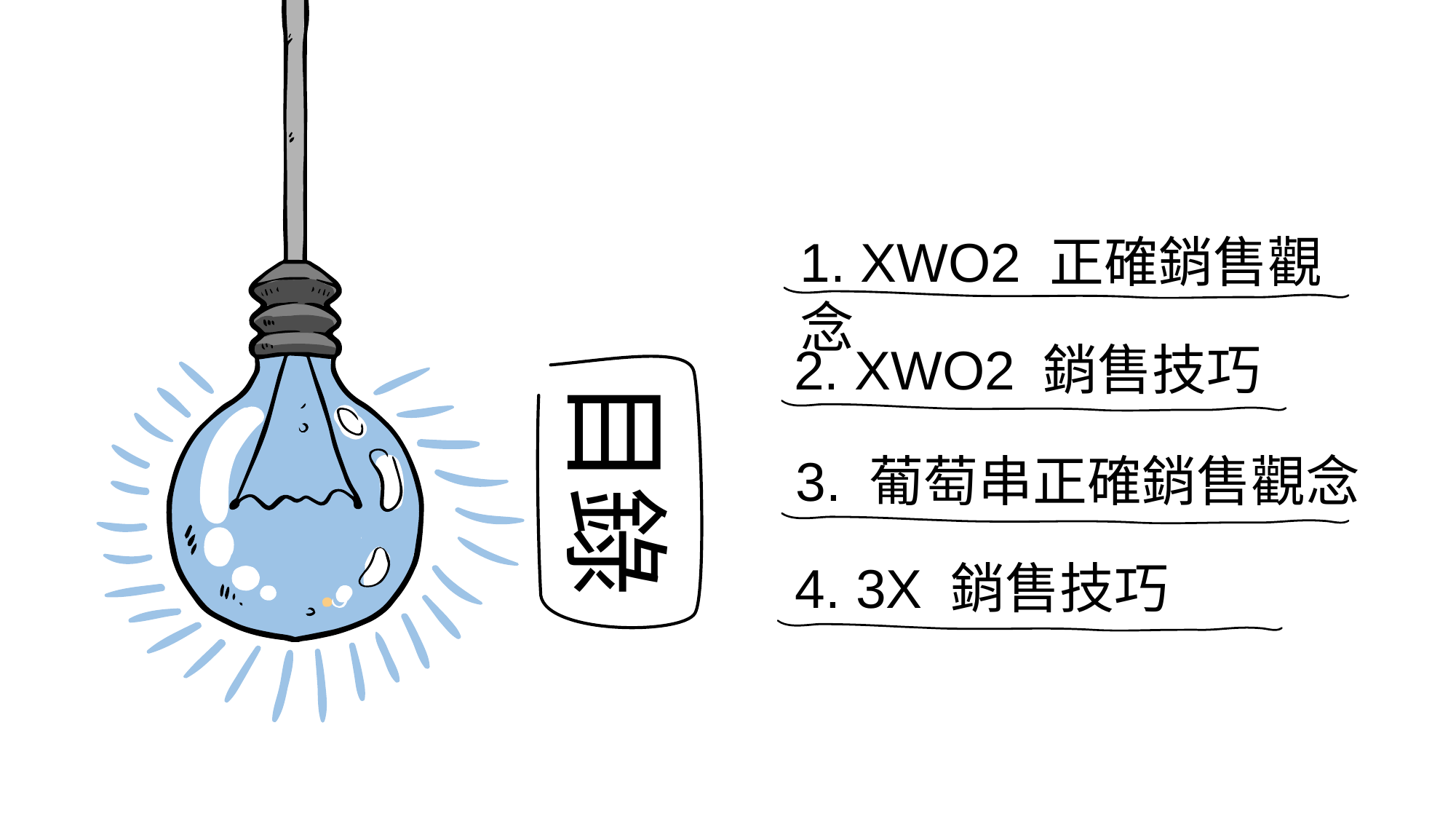

1. XWO2 正確銷售觀念

2. XWO2 銷售技巧

目錄

3. 葡萄串正確銷售觀念

4. 3X 銷售技巧